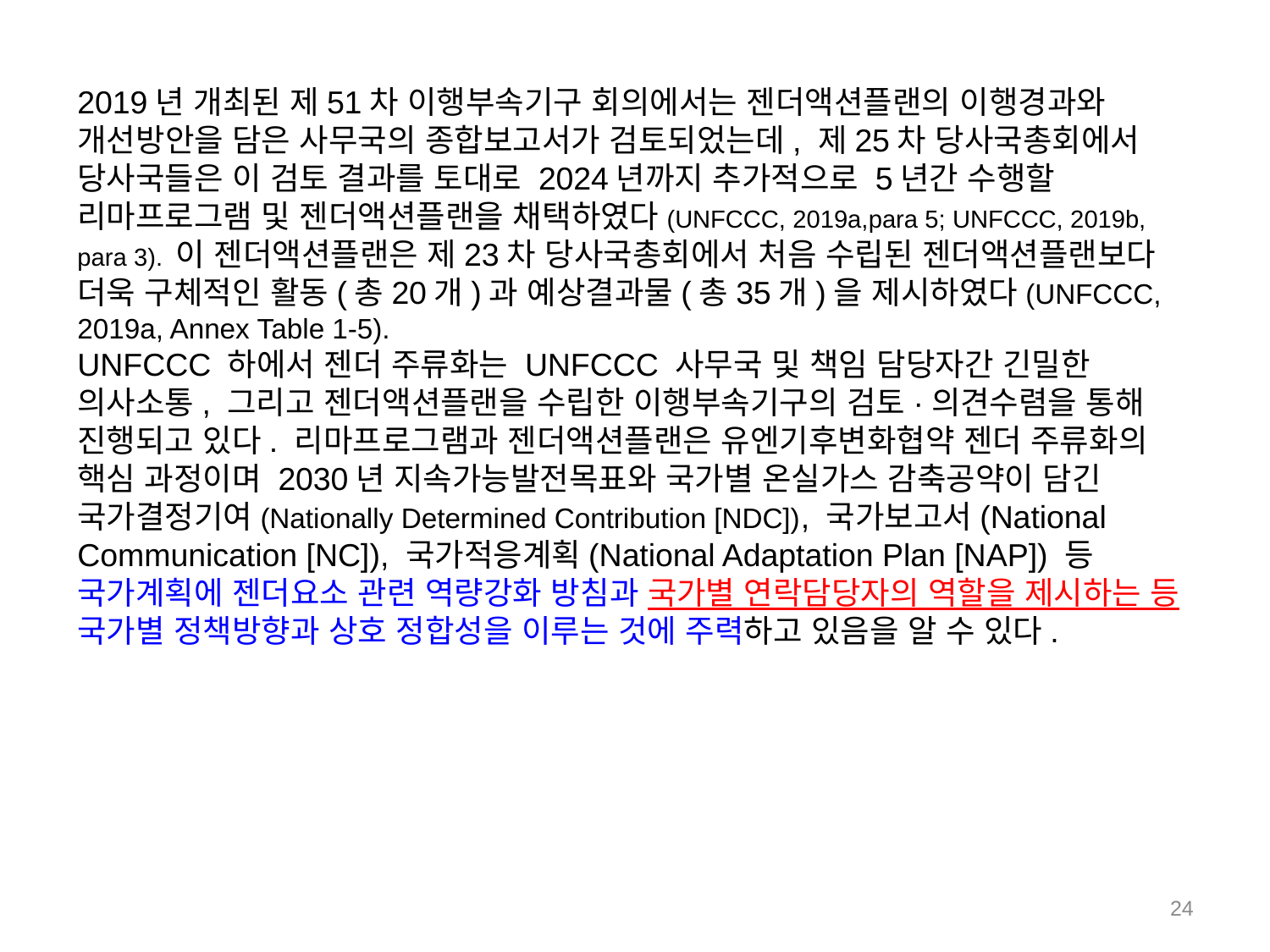

2019년 개최된 제51차 이행부속기구 회의에서는 젠더액션플랜의 이행경과와 개선방안을 담은 사무국의 종합보고서가 검토되었는데, 제25차 당사국총회에서 당사국들은 이 검토 결과를 토대로 2024년까지 추가적으로 5년간 수행할 리마프로그램 및 젠더액션플랜을 채택하였다(UNFCCC, 2019a,para 5; UNFCCC, 2019b, para 3). 이 젠더액션플랜은 제23차 당사국총회에서 처음 수립된 젠더액션플랜보다 더욱 구체적인 활동(총20개)과 예상결과물(총35개)을 제시하였다(UNFCCC, 2019a, Annex Table 1-5).
UNFCCC 하에서 젠더 주류화는 UNFCCC 사무국 및 책임 담당자간 긴밀한 의사소통, 그리고 젠더액션플랜을 수립한 이행부속기구의 검토·의견수렴을 통해 진행되고 있다. 리마프로그램과 젠더액션플랜은 유엔기후변화협약 젠더 주류화의 핵심 과정이며 2030년 지속가능발전목표와 국가별 온실가스 감축공약이 담긴 국가결정기여(Nationally Determined Contribution [NDC]), 국가보고서(National Communication [NC]), 국가적응계획(National Adaptation Plan [NAP]) 등 국가계획에 젠더요소 관련 역량강화 방침과 국가별 연락담당자의 역할을 제시하는 등 국가별 정책방향과 상호 정합성을 이루는 것에 주력하고 있음을 알 수 있다.
24